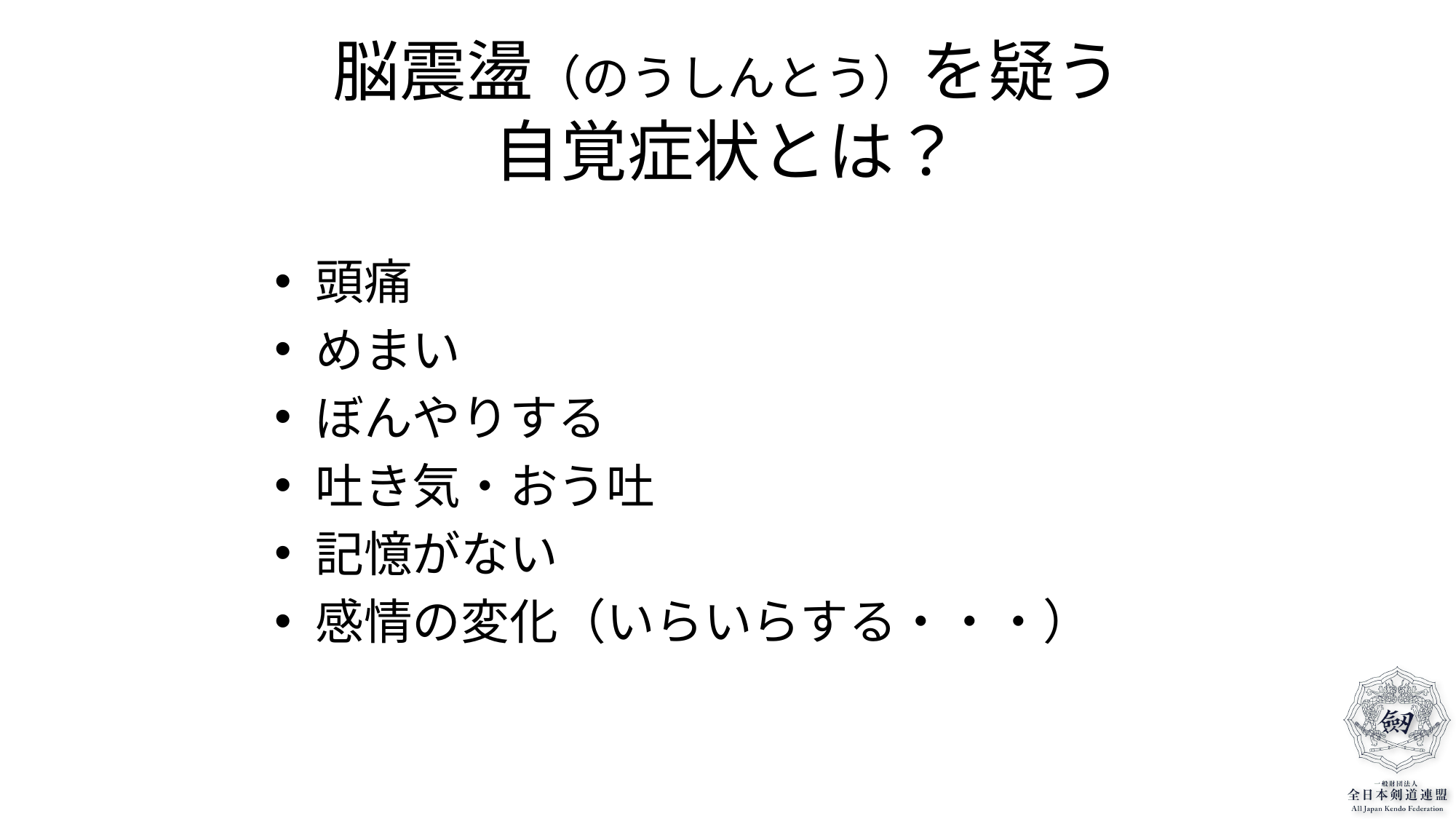

# 脳震盪（のうしんとう）を疑う 自覚症状とは？
頭痛
めまい
ぼんやりする
吐き気・おう吐
記憶がない
感情の変化（いらいらする・・・）